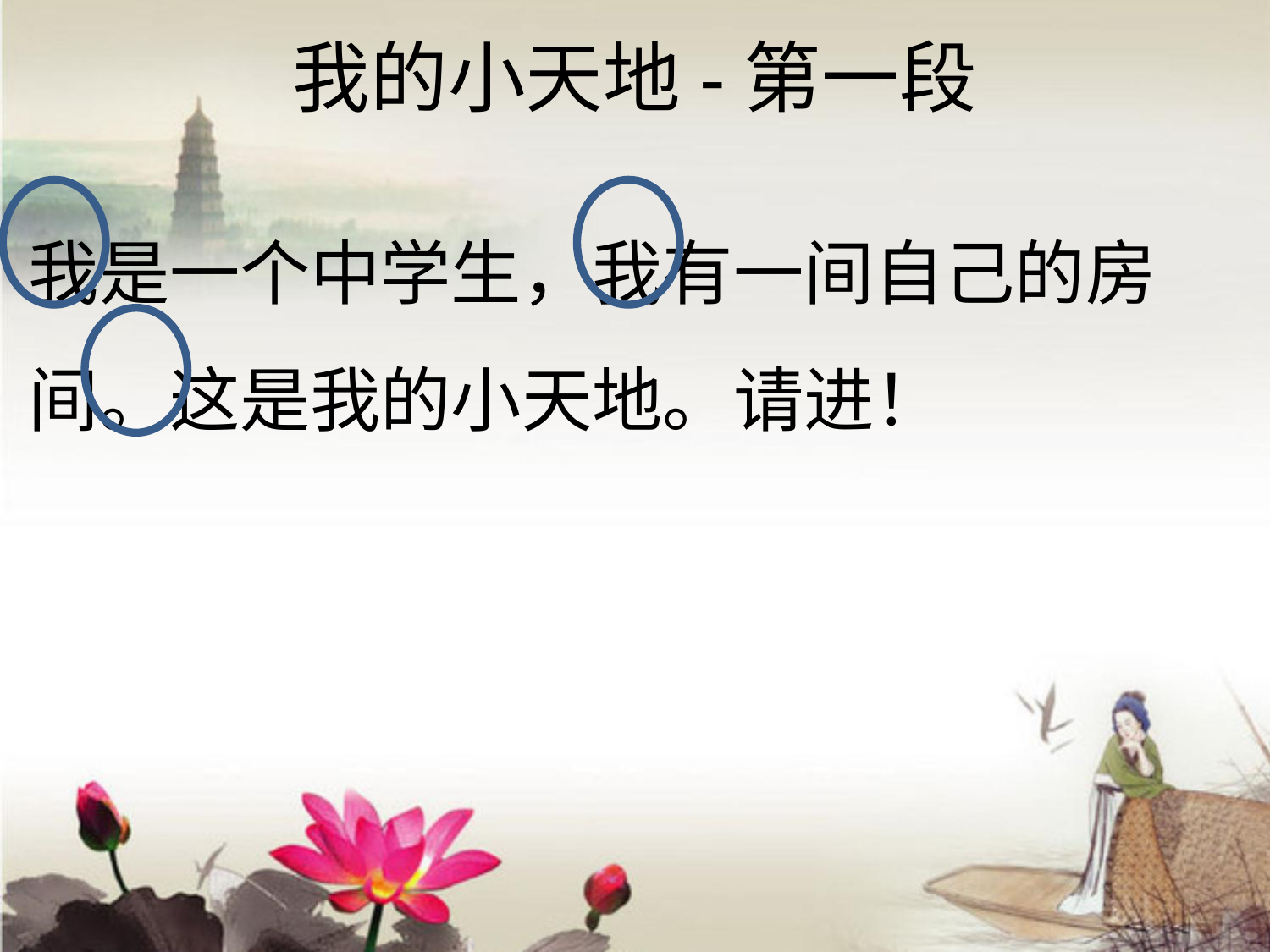

# 我的小天地-第一段

我是一个中学生，我有一间自己的房间。这是我的小天地。请进！